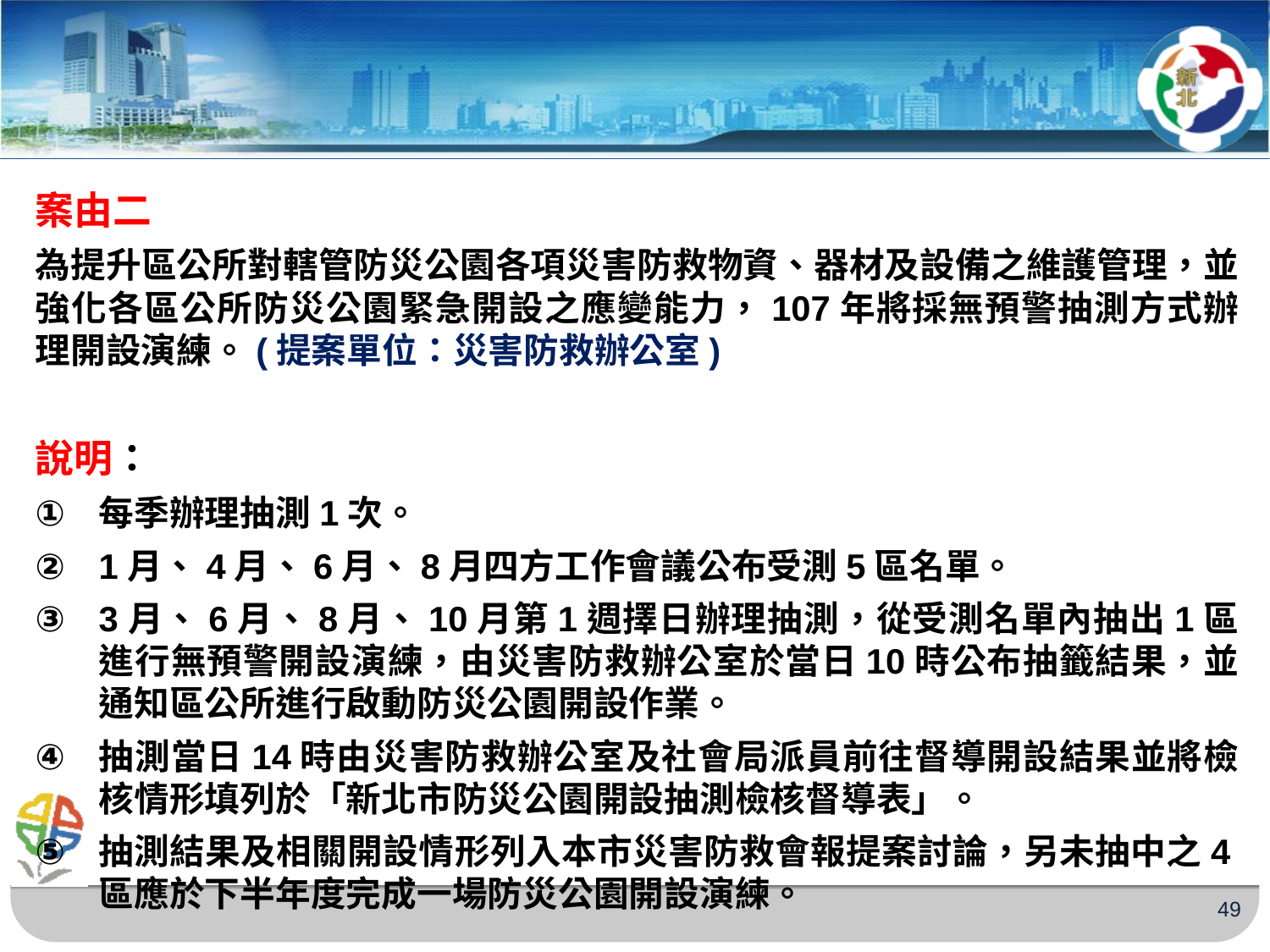

案由二
為提升區公所對轄管防災公園各項災害防救物資、器材及設備之維護管理，並強化各區公所防災公園緊急開設之應變能力，107年將採無預警抽測方式辦理開設演練。(提案單位：災害防救辦公室)

說明：
每季辦理抽測1次。
1月、4月、6月、8月四方工作會議公布受測5區名單。
3月、6月、8月、10月第1週擇日辦理抽測，從受測名單內抽出1區進行無預警開設演練，由災害防救辦公室於當日10時公布抽籤結果，並通知區公所進行啟動防災公園開設作業。
抽測當日14時由災害防救辦公室及社會局派員前往督導開設結果並將檢核情形填列於「新北市防災公園開設抽測檢核督導表」。
抽測結果及相關開設情形列入本市災害防救會報提案討論，另未抽中之4區應於下半年度完成一場防災公園開設演練。
49